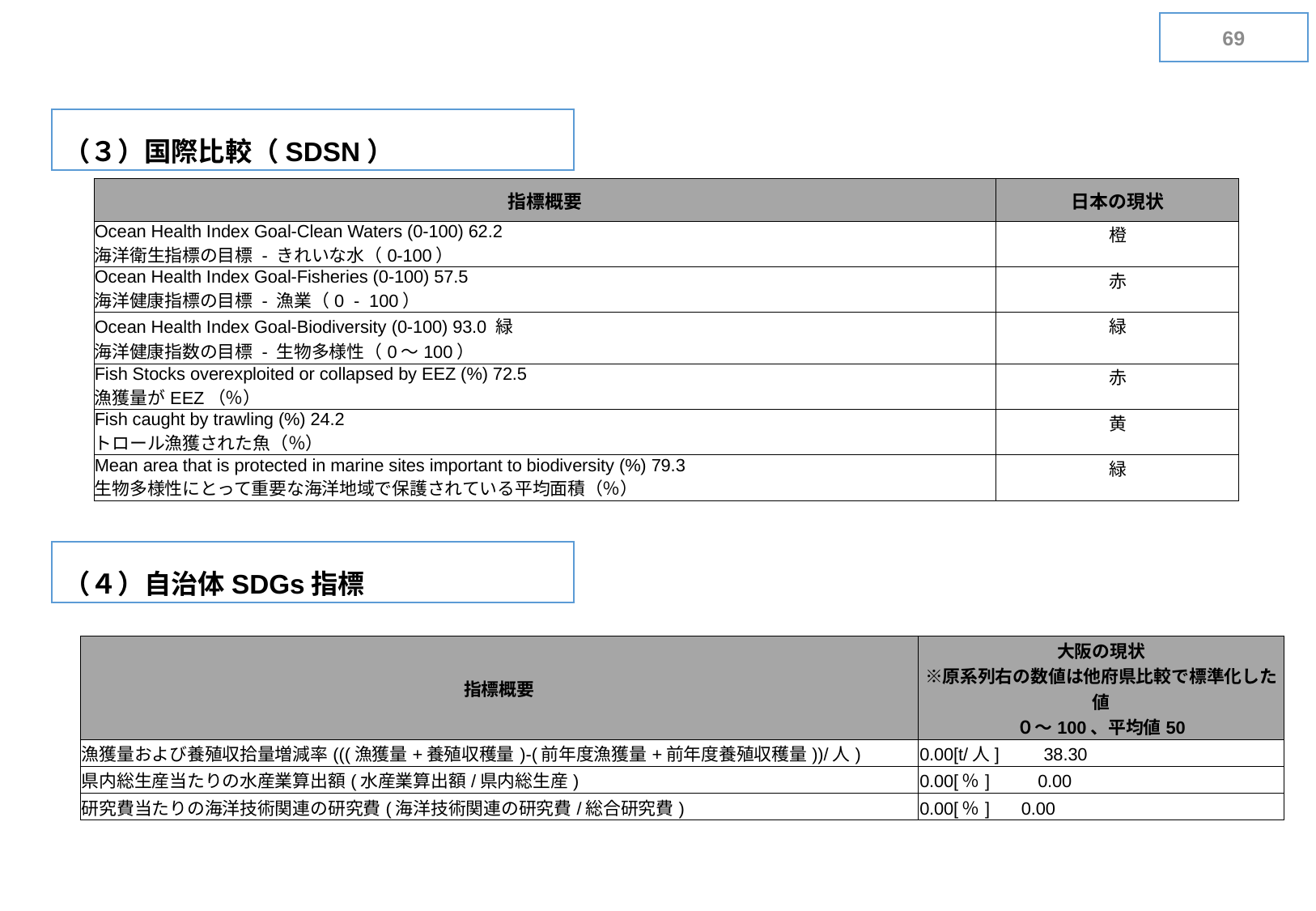

69
（３）国際比較（SDSN）
| 指標概要 | 日本の現状 |
| --- | --- |
| Ocean Health Index Goal-Clean Waters (0-100) 62.2 海洋衛生指標の目標 - きれいな水（0-100） | 橙 |
| Ocean Health Index Goal-Fisheries (0-100) 57.5 海洋健康指標の目標 - 漁業（0 - 100） | 赤 |
| Ocean Health Index Goal-Biodiversity (0-100) 93.0 緑 海洋健康指数の目標 - 生物多様性（0〜100） | 緑 |
| Fish Stocks overexploited or collapsed by EEZ (%) 72.5 漁獲量がEEZ（％） | 赤 |
| Fish caught by trawling (%) 24.2 トロール漁獲された魚（％） | 黄 |
| Mean area that is protected in marine sites important to biodiversity (%) 79.3 生物多様性にとって重要な海洋地域で保護されている平均面積（％） | 緑 |
（４）自治体SDGs指標
| 指標概要 | 大阪の現状 ※原系列右の数値は他府県比較で標準化した値 ０～100、平均値50 |
| --- | --- |
| 漁獲量および養殖収拾量増減率(((漁獲量+養殖収穫量)-(前年度漁獲量+前年度養殖収穫量))/⼈) | 0.00[t/⼈]　　38.30 |
| 県内総⽣産当たりの⽔産業算出額(⽔産業算出額/県内総⽣産) | 0.00[％]　　 0.00 |
| 研究費当たりの海洋技術関連の研究費(海洋技術関連の研究費/総合研究費) | 0.00[％] 　0.00 |